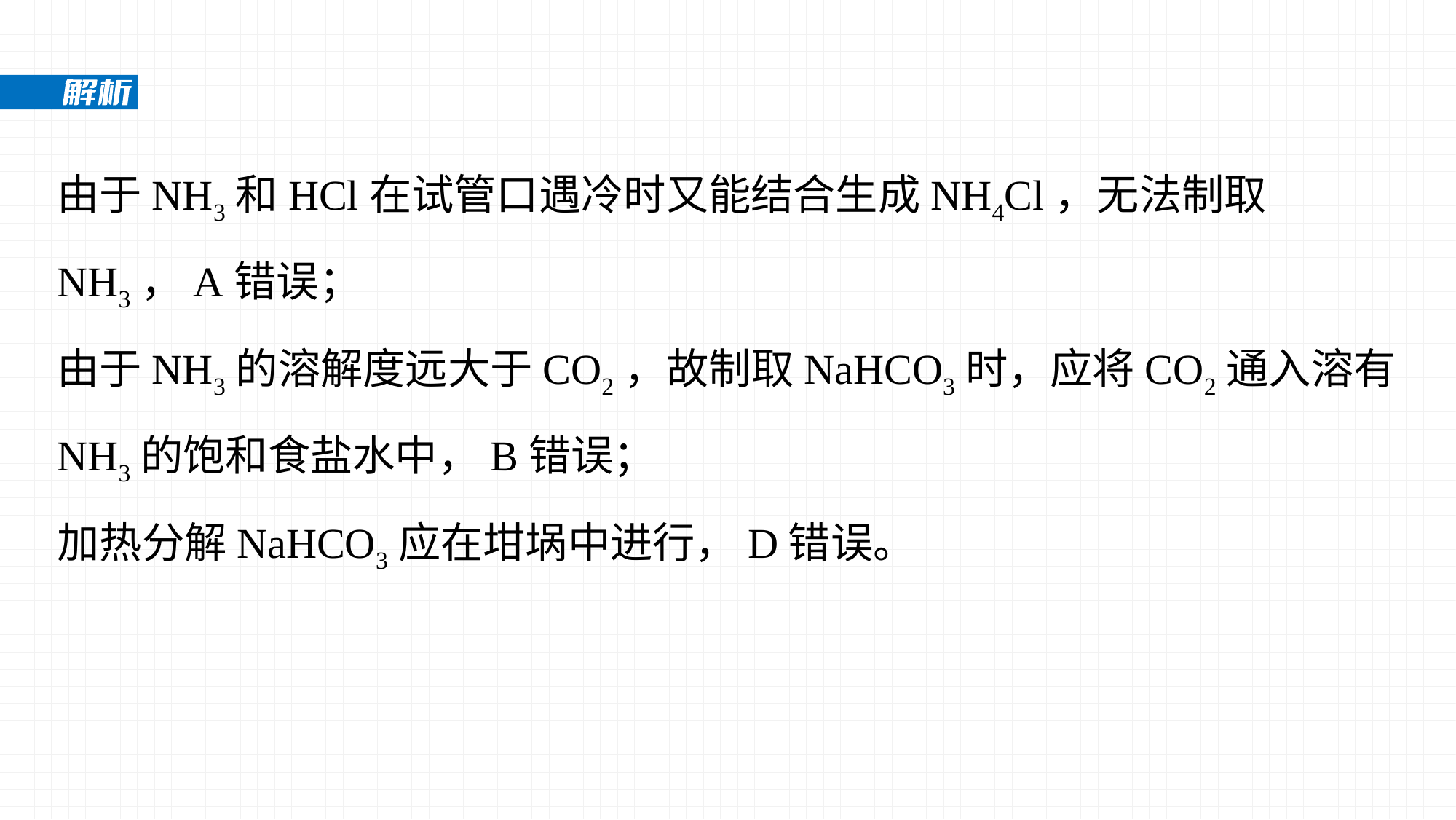

由于NH3和HCl在试管口遇冷时又能结合生成NH4Cl，无法制取NH3，A错误；
由于NH3的溶解度远大于CO2，故制取NaHCO3时，应将CO2通入溶有NH3的饱和食盐水中，B错误；
加热分解NaHCO3应在坩埚中进行，D错误。